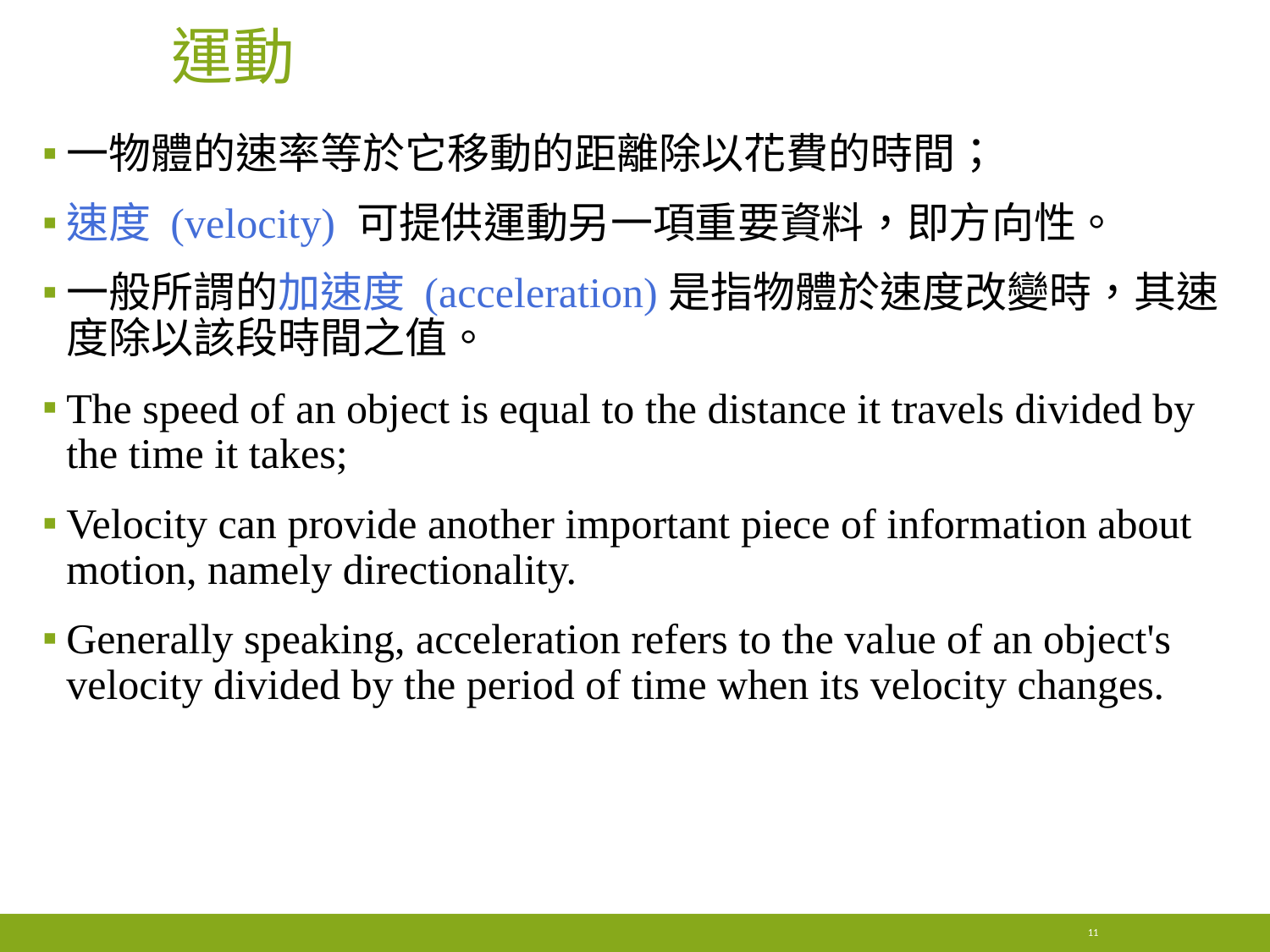

# 運動
一物體的速率等於它移動的距離除以花費的時間；
速度 (velocity) 可提供運動另一項重要資料，即方向性。
一般所謂的加速度 (acceleration)是指物體於速度改變時，其速度除以該段時間之值。
The speed of an object is equal to the distance it travels divided by the time it takes;
Velocity can provide another important piece of information about motion, namely directionality.
Generally speaking, acceleration refers to the value of an object's velocity divided by the period of time when its velocity changes.
11